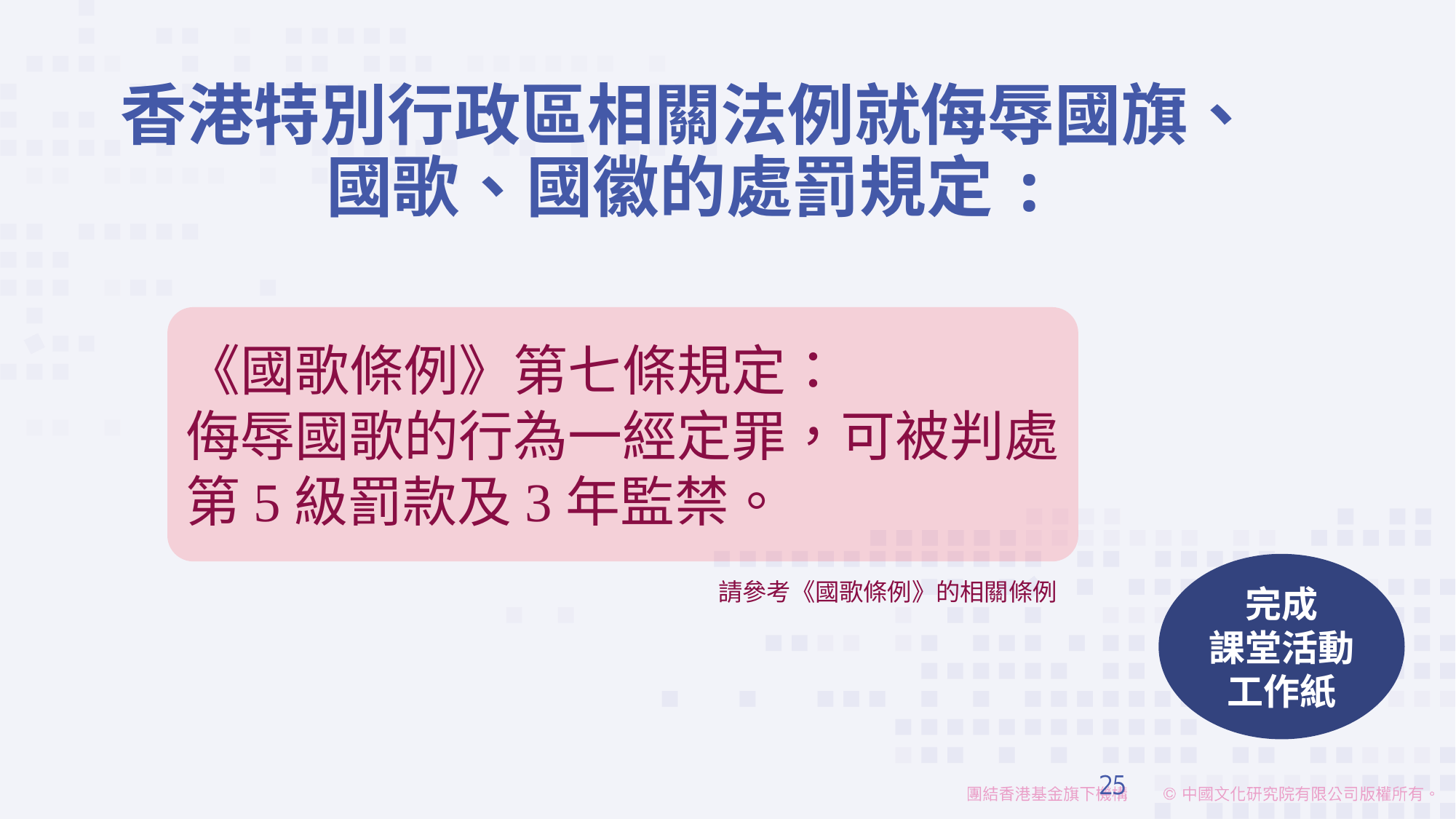

香港特別行政區相關法例就侮辱國旗、國歌、國徽的處罰規定:
《國歌條例》第七條規定：
侮辱國歌的行為一經定罪，可被判處第5級罰款及3年監禁。
完成
課堂活動工作紙
請參考《國歌條例》的相關條例
25